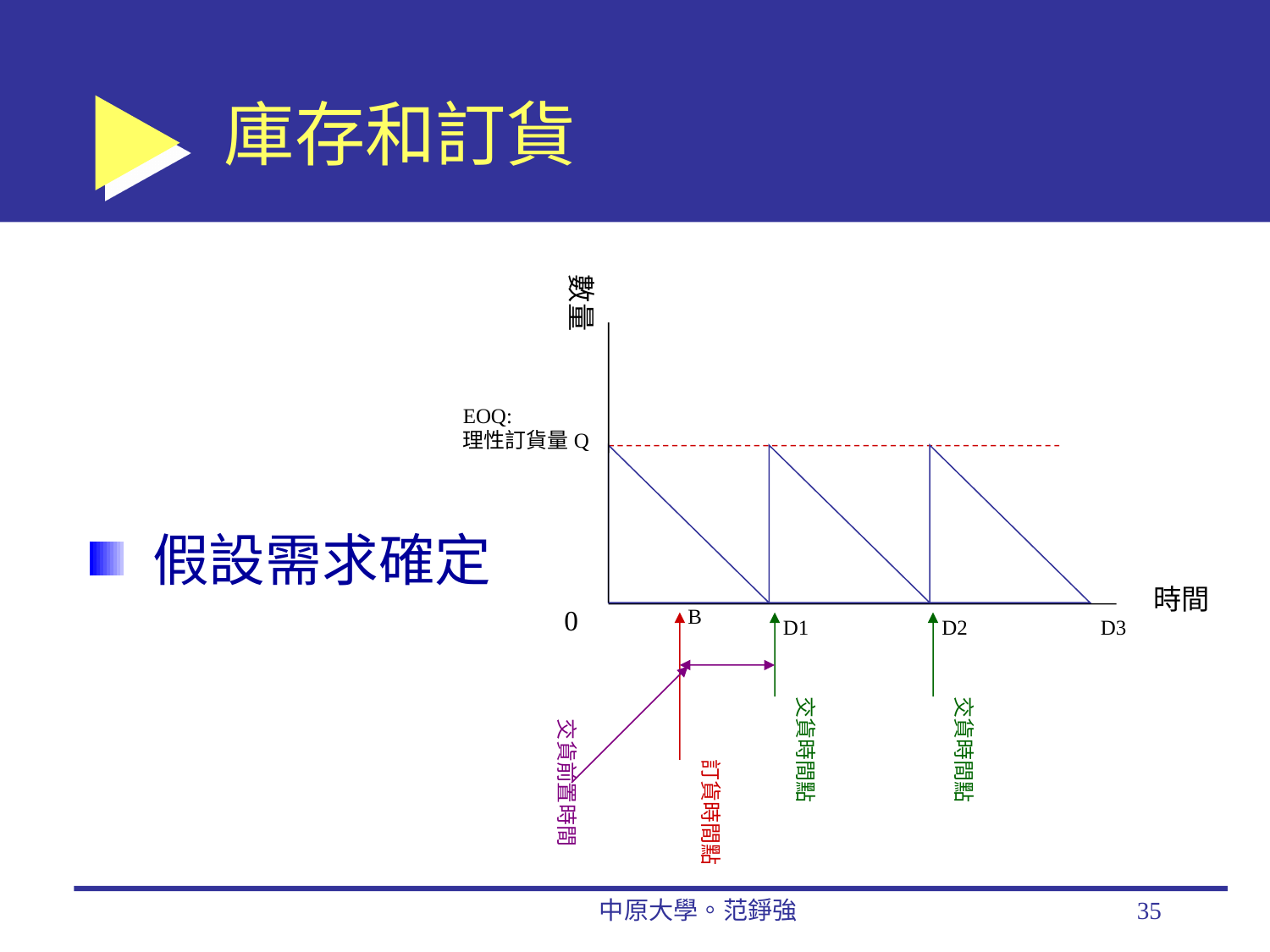

# 庫存和訂貨
數量

EOQ:
理性訂貨量Q

時間
0
B

D1
D2
D3

交貨時間點
交貨時間點
交貨前置時間
訂貨時間點
假設需求確定
中原大學。范錚強
35